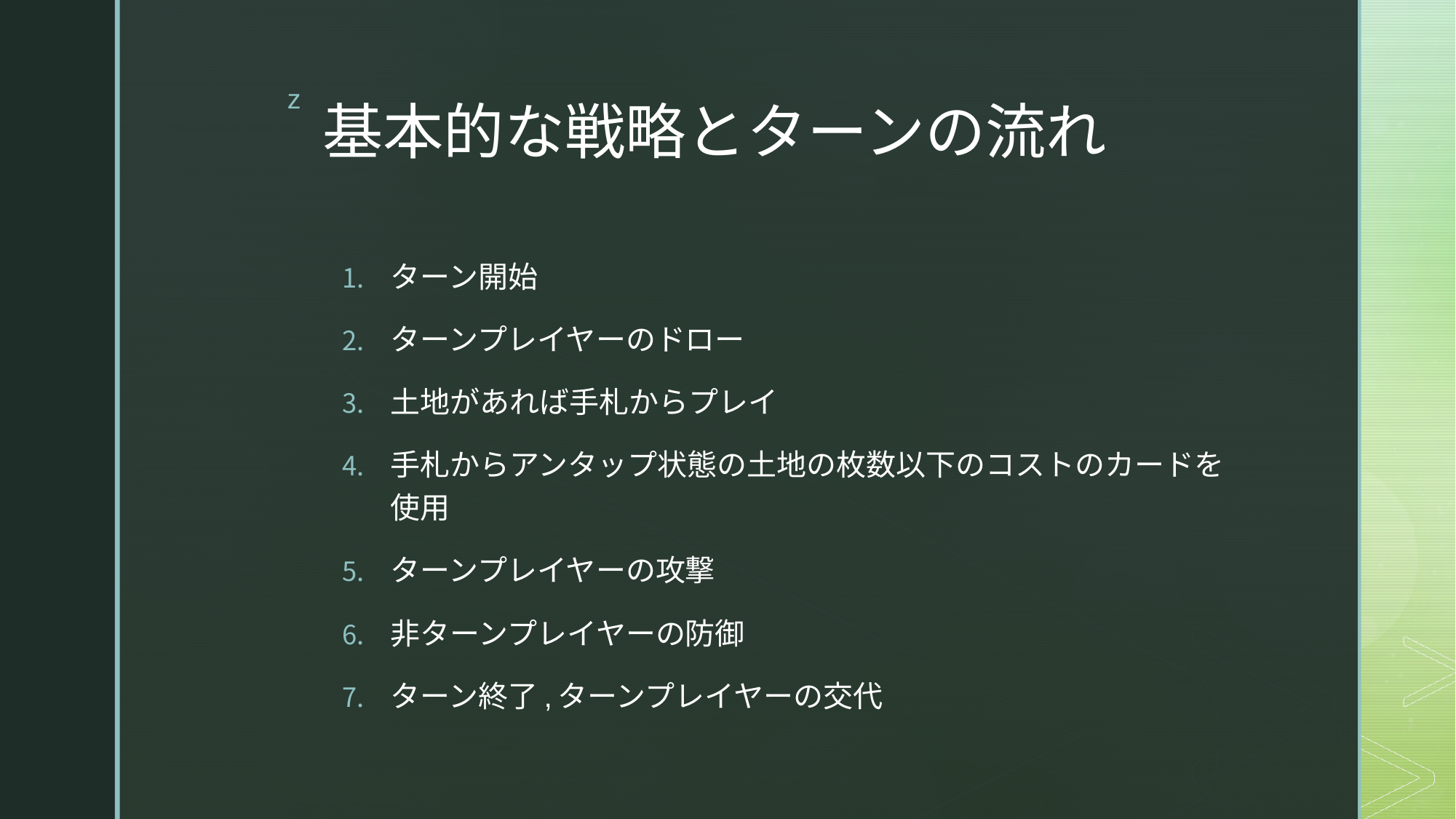

# 基本的な戦略とターンの流れ
ターン開始
ターンプレイヤーのドロー
土地があれば手札からプレイ
手札からアンタップ状態の土地の枚数以下のコストのカードを使用
ターンプレイヤーの攻撃
非ターンプレイヤーの防御
ターン終了,ターンプレイヤーの交代